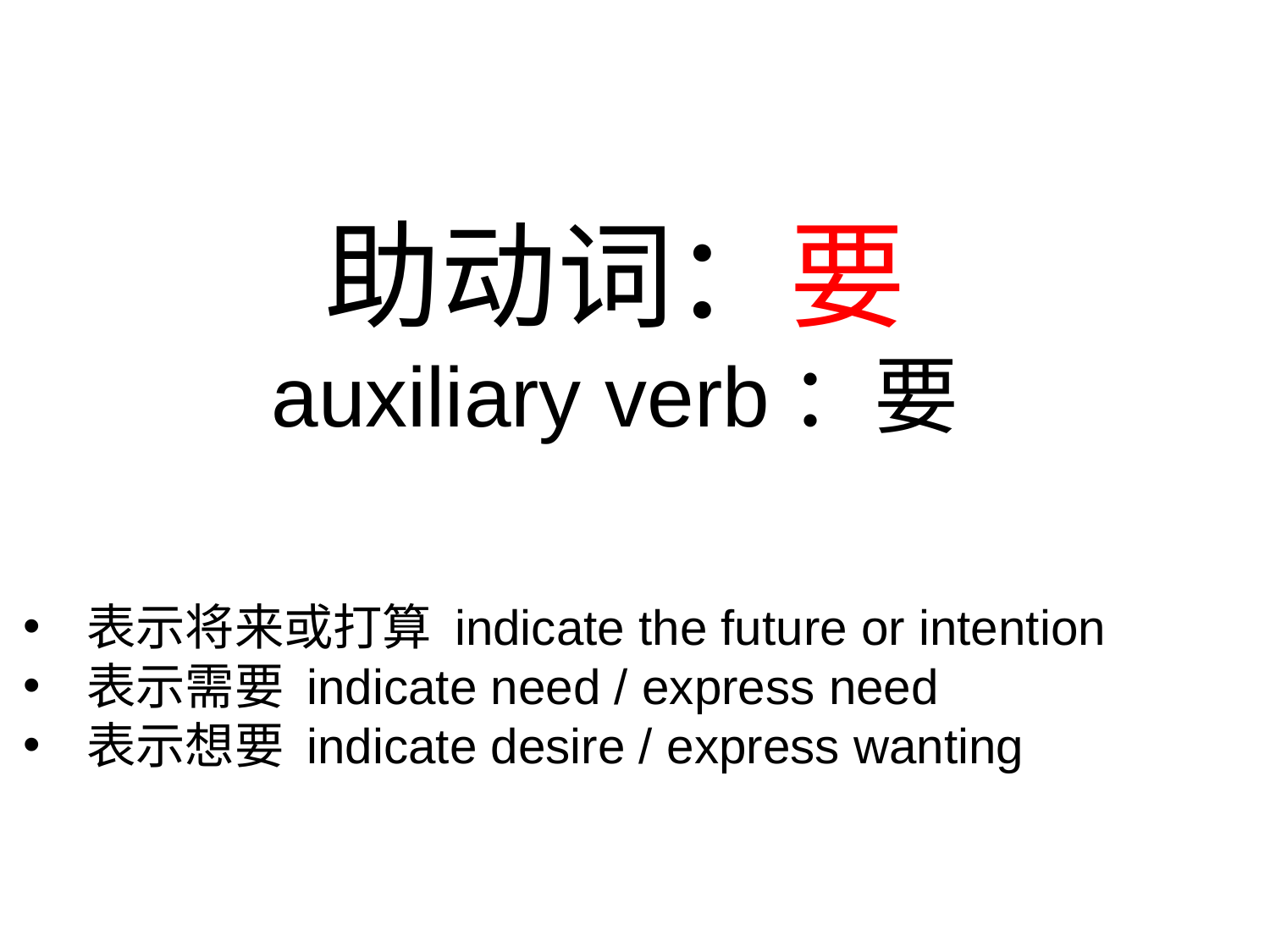

# 助动词：要 auxiliary verb：要
表示将来或打算 indicate the future or intention
表示需要 indicate need / express need
表示想要 indicate desire / express wanting